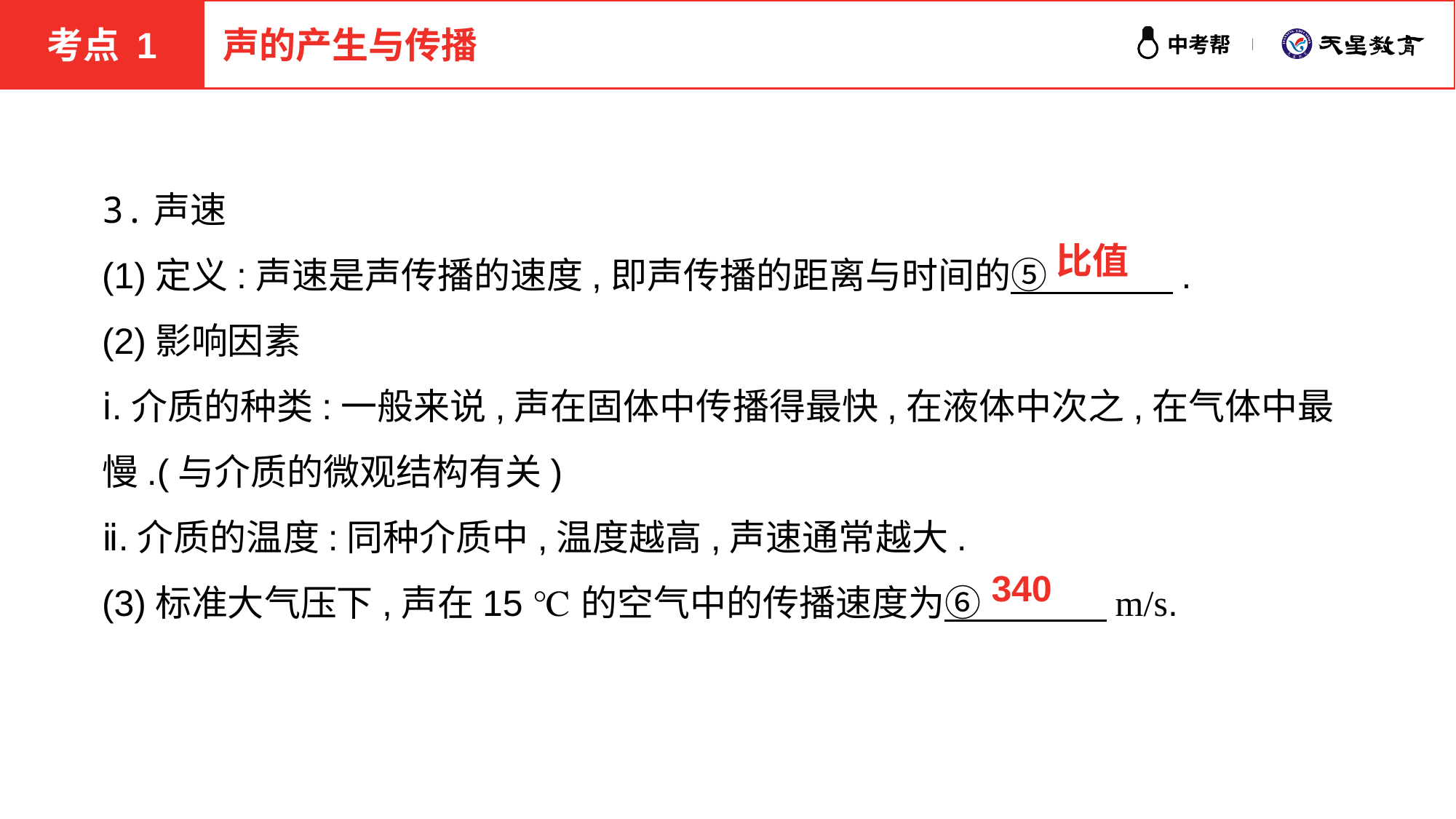

考点 1
声的产生与传播
3.声速
(1)定义:声速是声传播的速度,即声传播的距离与时间的⑤　　  　.
(2)影响因素
ⅰ.介质的种类:一般来说,声在固体中传播得最快,在液体中次之,在气体中最慢.(与介质的微观结构有关)
ⅱ.介质的温度:同种介质中,温度越高,声速通常越大.
(3)标准大气压下,声在15 ℃的空气中的传播速度为⑥　　  　m/s.
比值
340